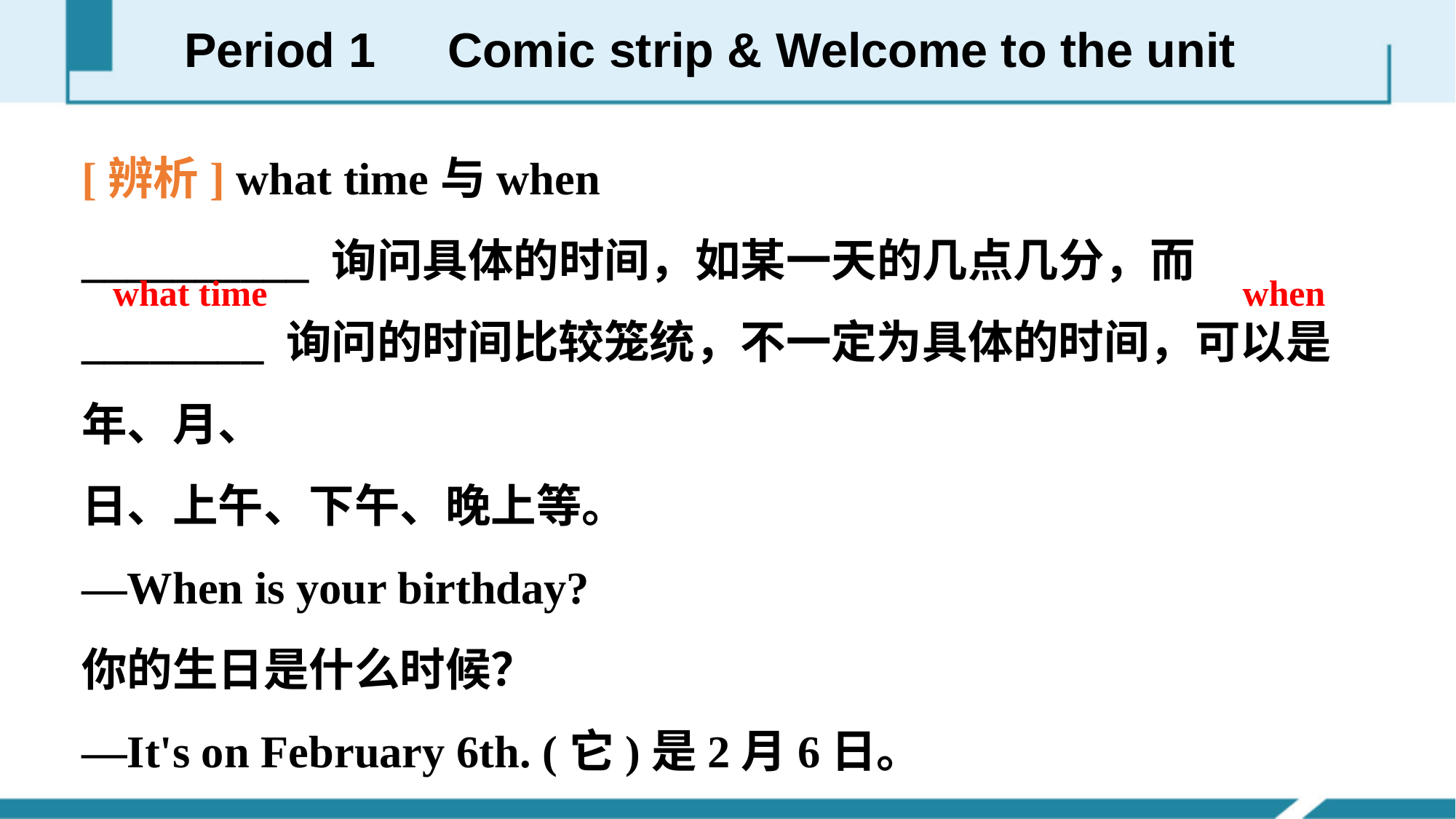

Period 1　Comic strip & Welcome to the unit
[辨析] what time与when
__________ 询问具体的时间，如某一天的几点几分，而________ 询问的时间比较笼统，不一定为具体的时间，可以是年、月、
日、上午、下午、晚上等。
—When is your birthday?
你的生日是什么时候？
—It's on February 6th. (它)是2月6日。
what time
when